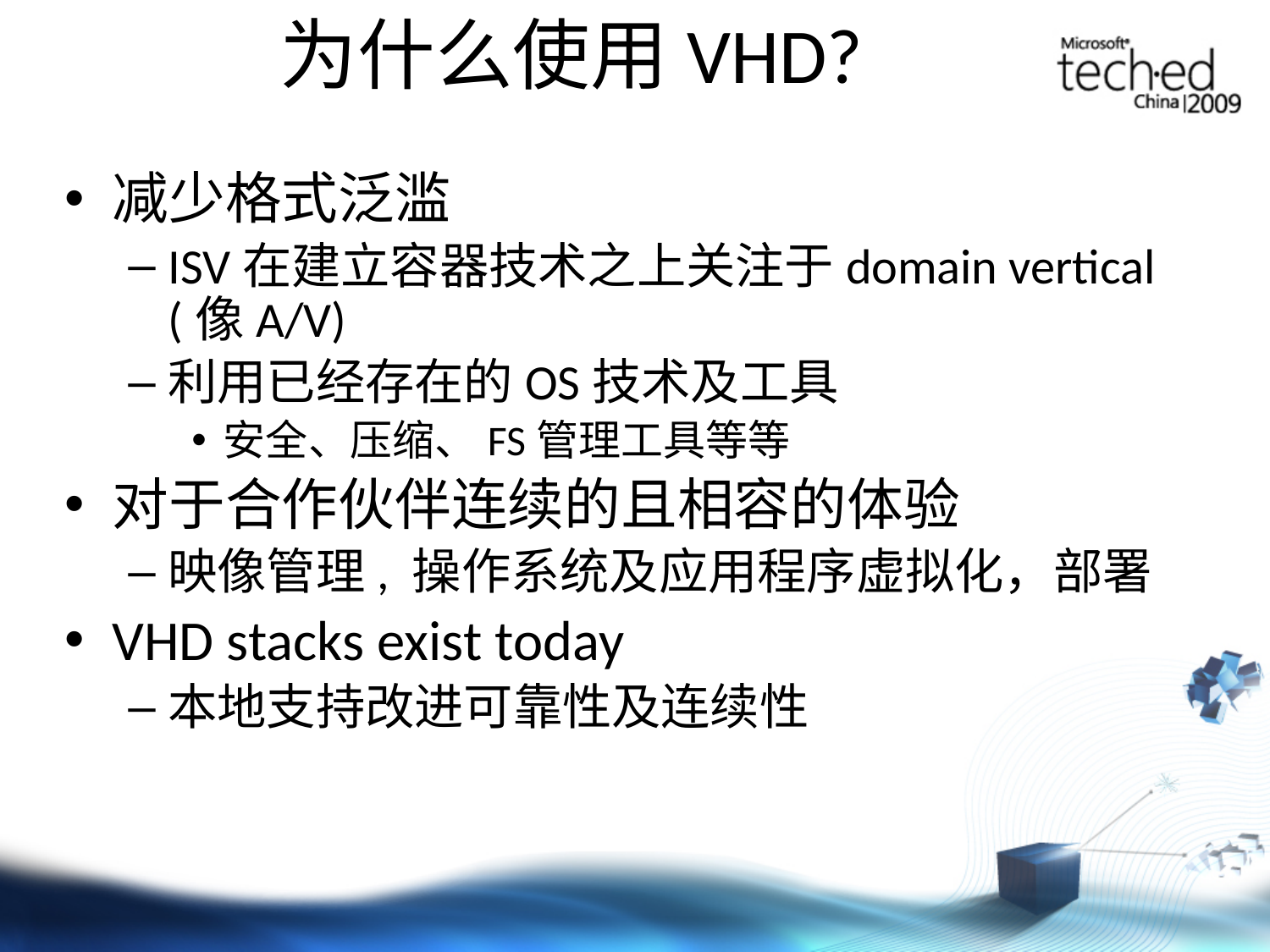

# 为什么使用VHD?
减少格式泛滥
ISV在建立容器技术之上关注于domain vertical (像A/V)
利用已经存在的OS技术及工具
安全、压缩、FS管理工具等等
对于合作伙伴连续的且相容的体验
映像管理, 操作系统及应用程序虚拟化，部署
VHD stacks exist today
本地支持改进可靠性及连续性